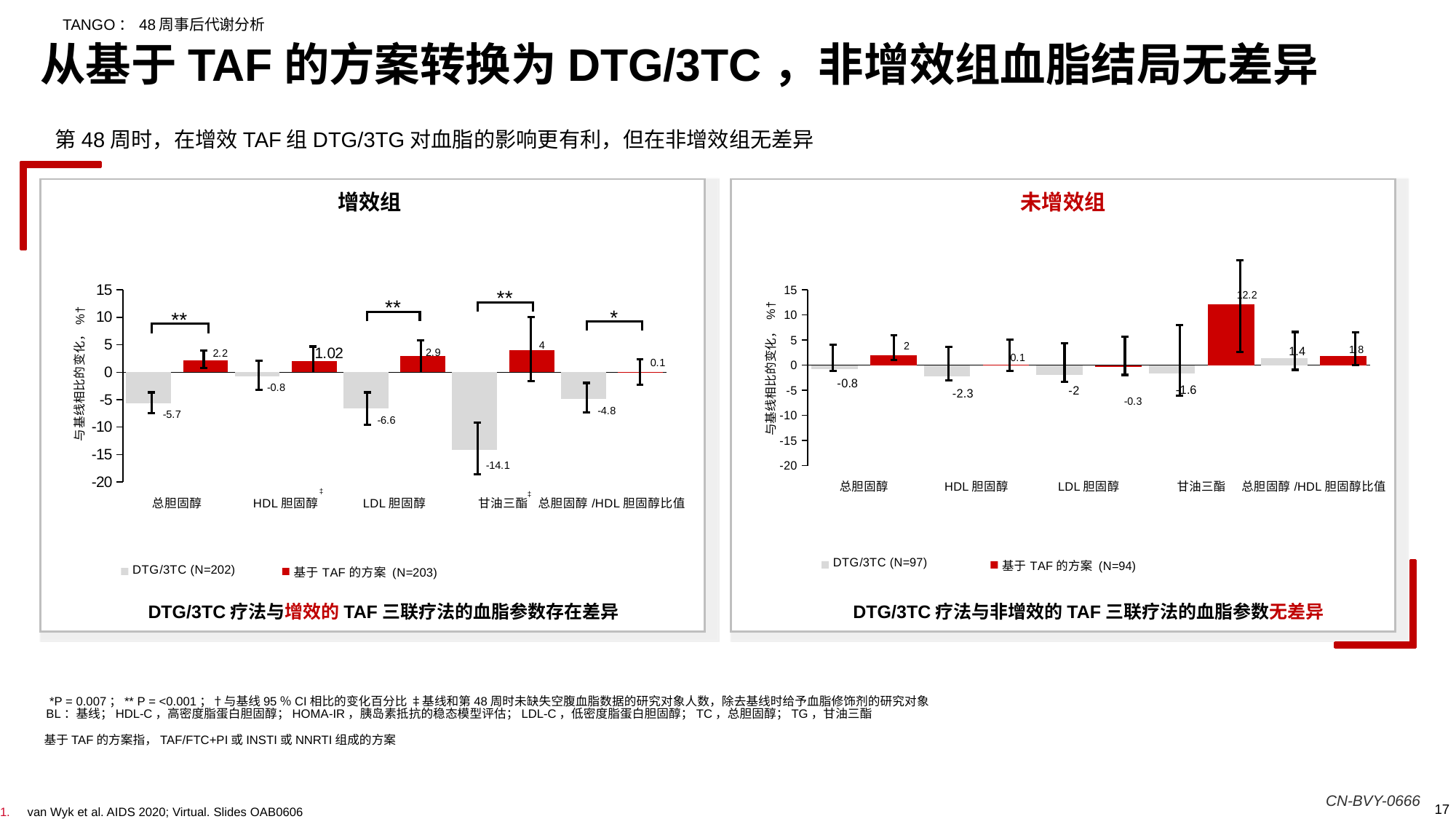

TANGO： 48周事后代谢分析
# 从基于TAF的方案转换为DTG/3TC，非增效组血脂结局无差异
第48周时，在增效TAF组DTG/3TG对血脂的影响更有利，但在非增效组无差异

未增效组
增效组

### Chart

| Category | DTG/3TC (N=202) | 基于TAF的方案 (N=203) |
|---|---|---|
| 总胆固醇
 | -5.7 | 2.2 |
| HDL胆固醇
 | -0.8 | 2.02 |
| LDL胆固醇
 | -6.6 | 2.9 |
| 甘油三酯
 | -14.1 | 4.0 |
| 总胆固醇/HDL胆固醇比值 | -4.8 | 0.1 |
**

**

*
**
‡
‡

### Chart

| Category | DTG/3TC (N=97) | 基于TAF的方案 (N=94) |
|---|---|---|
| 总胆固醇
 | -0.8 | 2.0 |
| HDL胆固醇
 | -2.3 | 0.1 |
| LDL胆固醇
 | -2.0 | -0.3 |
| 甘油三酯
 | -1.6 | 12.2 |
| 总胆固醇/HDL胆固醇比值 | 1.4 | 1.8 |

DTG/3TC疗法与增效的TAF三联疗法的血脂参数存在差异
DTG/3TC疗法与非增效的TAF三联疗法的血脂参数无差异
 *P = 0.007；** P = <0.001；†与基线95％CI相比的变化百分比 ‡基线和第48周时未缺失空腹血脂数据的研究对象人数，除去基线时给予血脂修饰剂的研究对象
BL：基线；HDL-C，高密度脂蛋白胆固醇；HOMA-IR，胰岛素抵抗的稳态模型评估；LDL-C，低密度脂蛋白胆固醇；TC，总胆固醇；TG，甘油三酯
基于TAF的方案指，TAF/FTC+PI或INSTI或NNRTI组成的方案
van Wyk et al. AIDS 2020; Virtual. Slides OAB0606